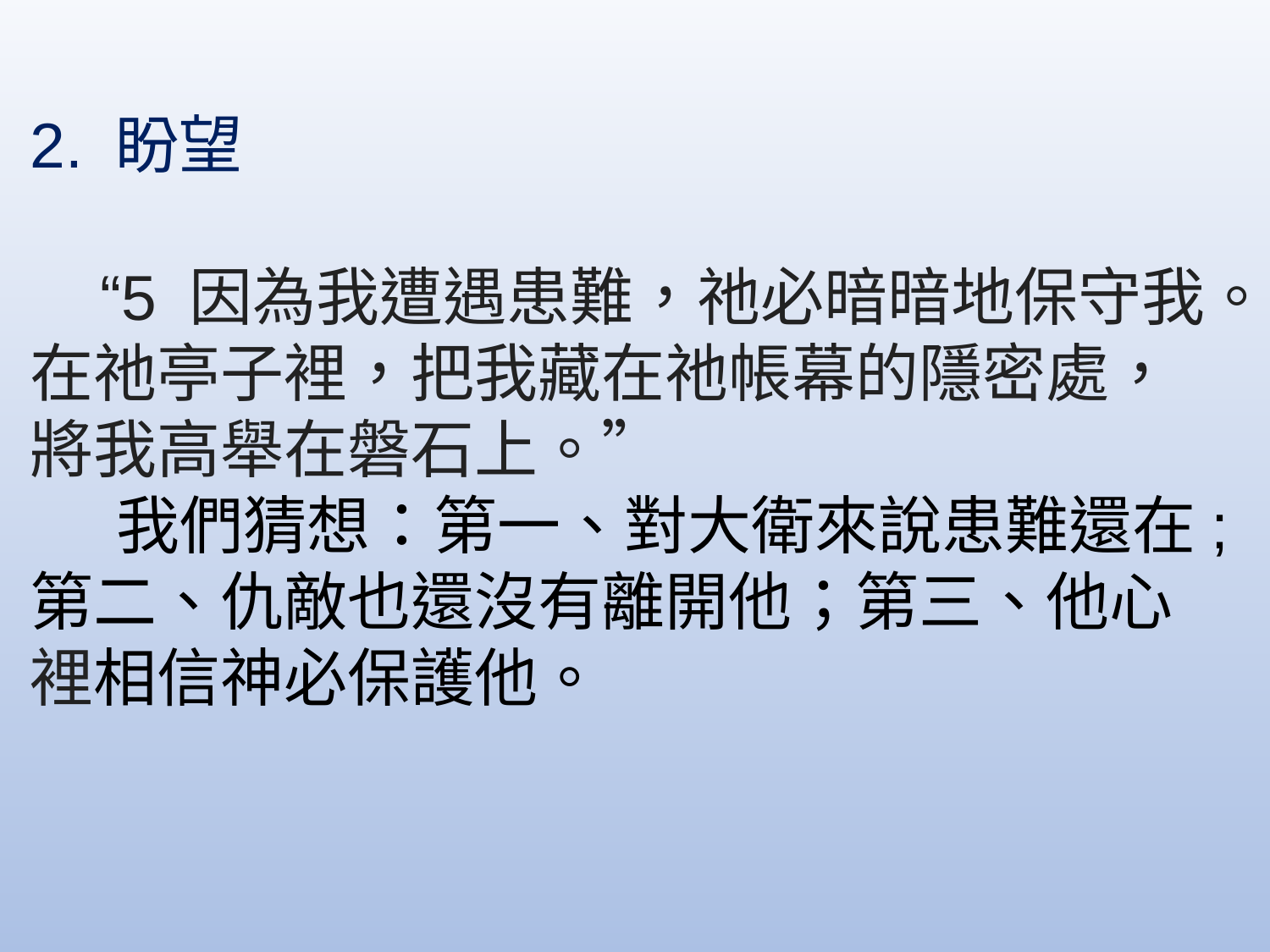

2. 盼望

    “5 因為我遭遇患難，祂必暗暗地保守我。在祂亭子裡，把我藏在祂帳幕的隱密處，將我高舉在磐石上。”
     我們猜想：第一、對大衛來說患難還在; 第二、仇敵也還沒有離開他；第三、他心裡相信神必保護他。